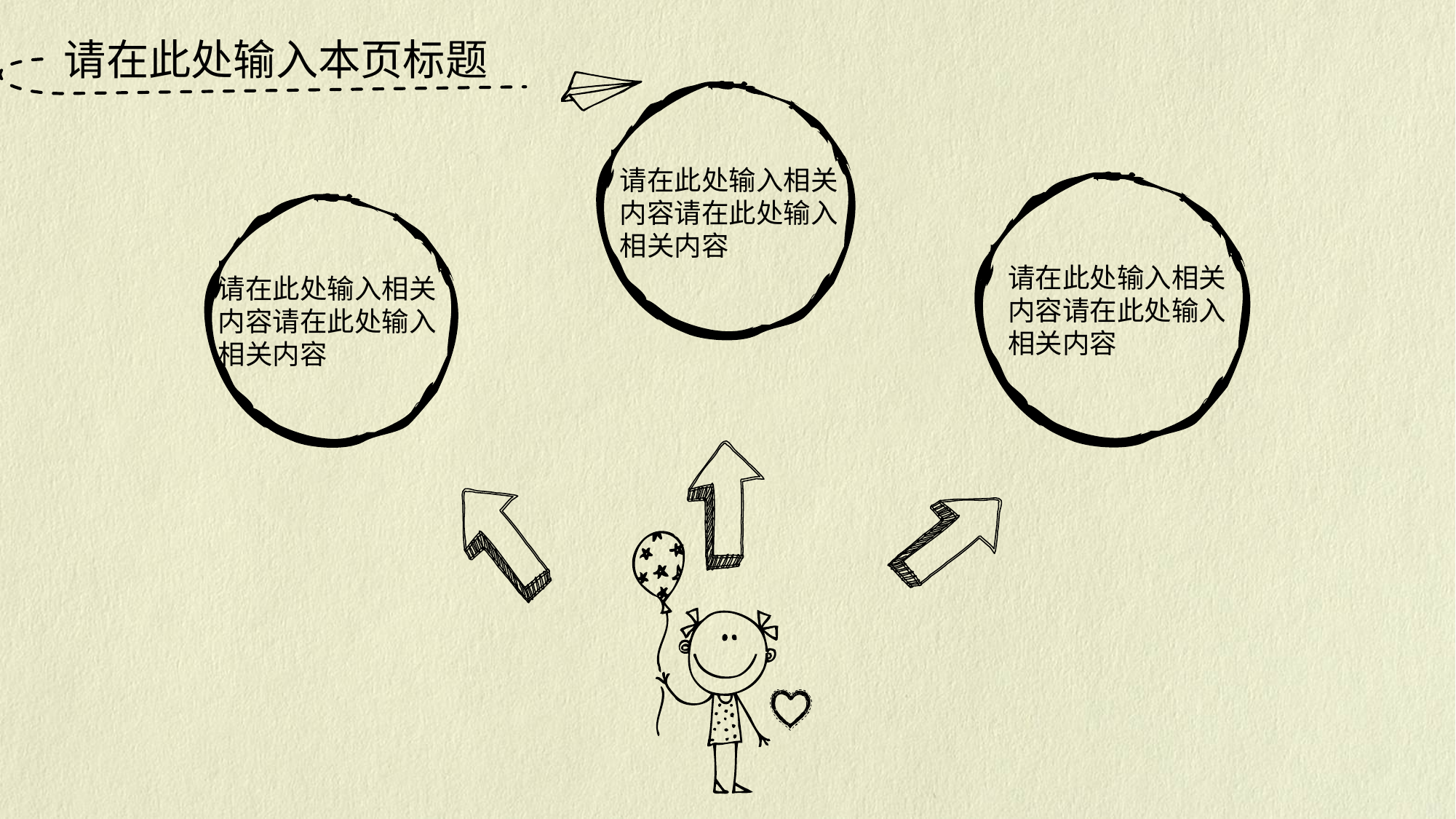

请在此处输入本页标题

请在此处输入相关内容请在此处输入相关内容

请在此处输入相关内容请在此处输入相关内容
请在此处输入相关内容请在此处输入相关内容